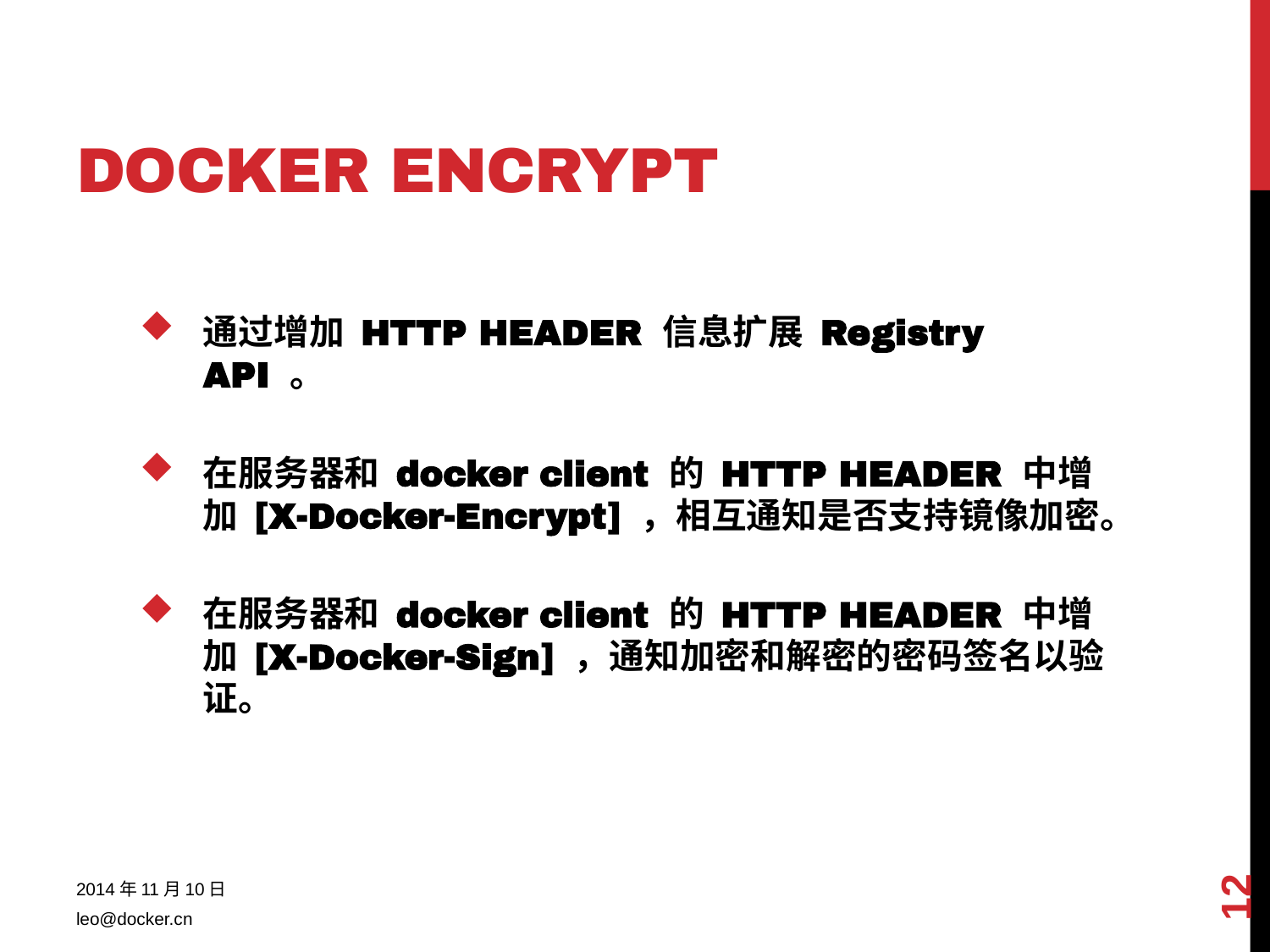

Docker ENcrypt

通过增加 HTTP HEADER 信息扩展 Registry API 。

在服务器和 docker client 的 HTTP HEADER 中增加 [X-Docker-Encrypt] ，相互通知是否支持镜像加密。

在服务器和 docker client 的 HTTP HEADER 中增加 [X-Docker-Sign] ，通知加密和解密的密码签名以验证。

12
2014年11月10日
leo@docker.cn